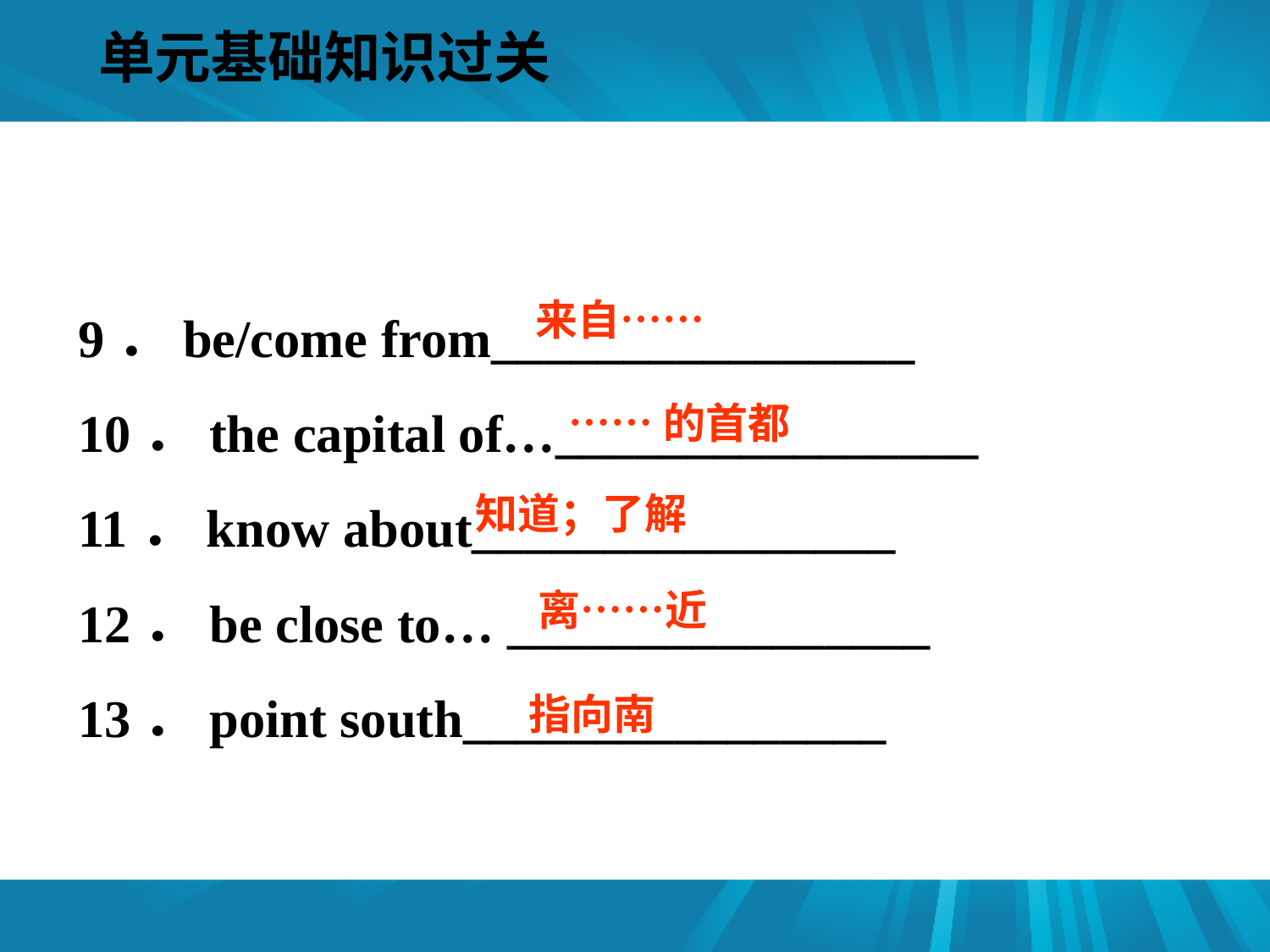

单元基础知识过关
#
9．be/come from________________
10．the capital of…________________
11．know about________________
12．be close to… ________________
13．point south________________
来自……
……的首都
知道；了解
离……近
指向南